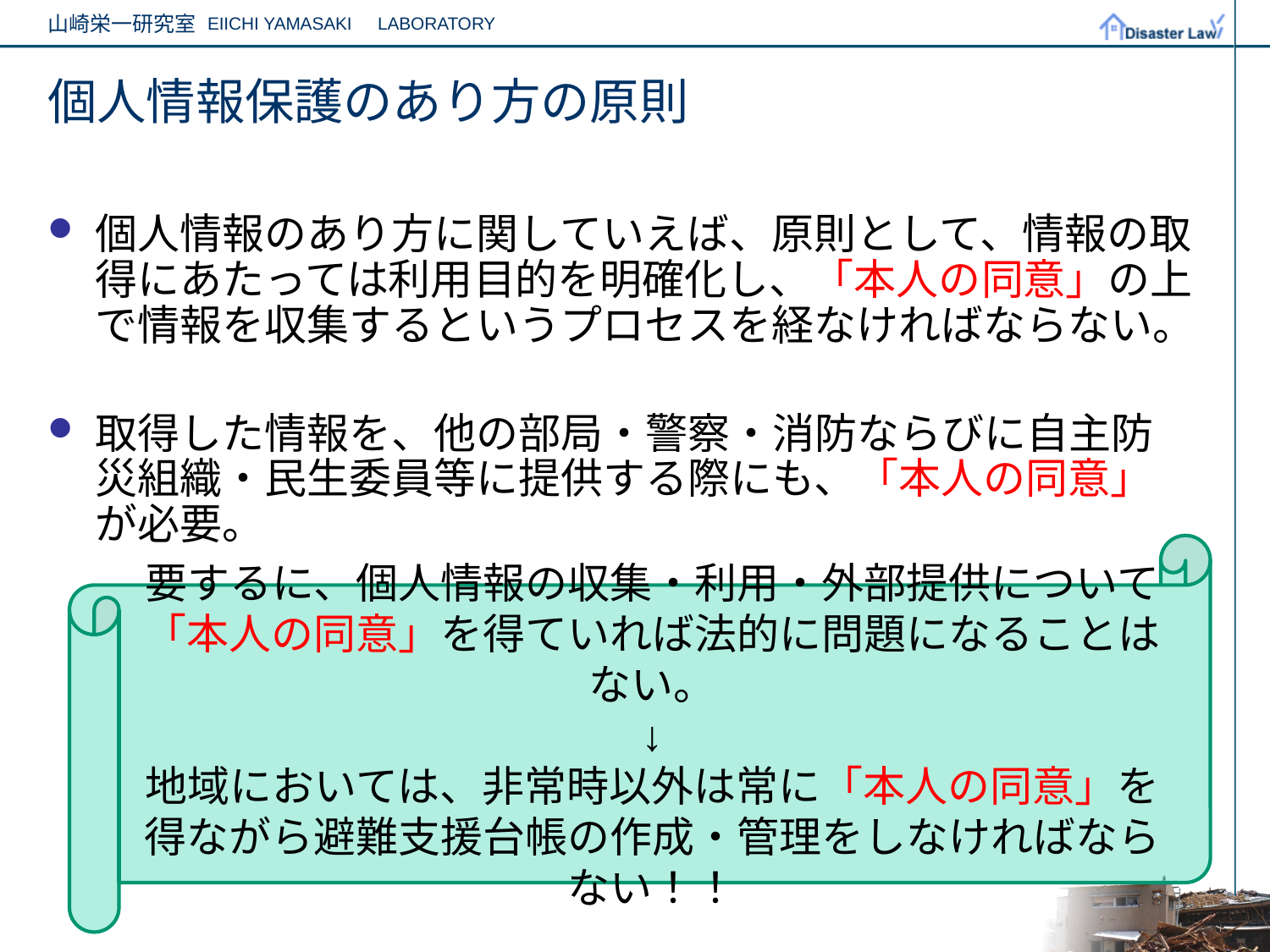

# 個人情報保護のあり方の原則
個人情報のあり方に関していえば、原則として、情報の取得にあたっては利用目的を明確化し、「本人の同意」の上で情報を収集するというプロセスを経なければならない。

取得した情報を、他の部局・警察・消防ならびに自主防災組織・民生委員等に提供する際にも、「本人の同意」が必要。

要するに、個人情報の収集・利用・外部提供について「本人の同意」を得ていれば法的に問題になることはない。
↓
地域においては、非常時以外は常に「本人の同意」を得ながら避難支援台帳の作成・管理をしなければならない！！